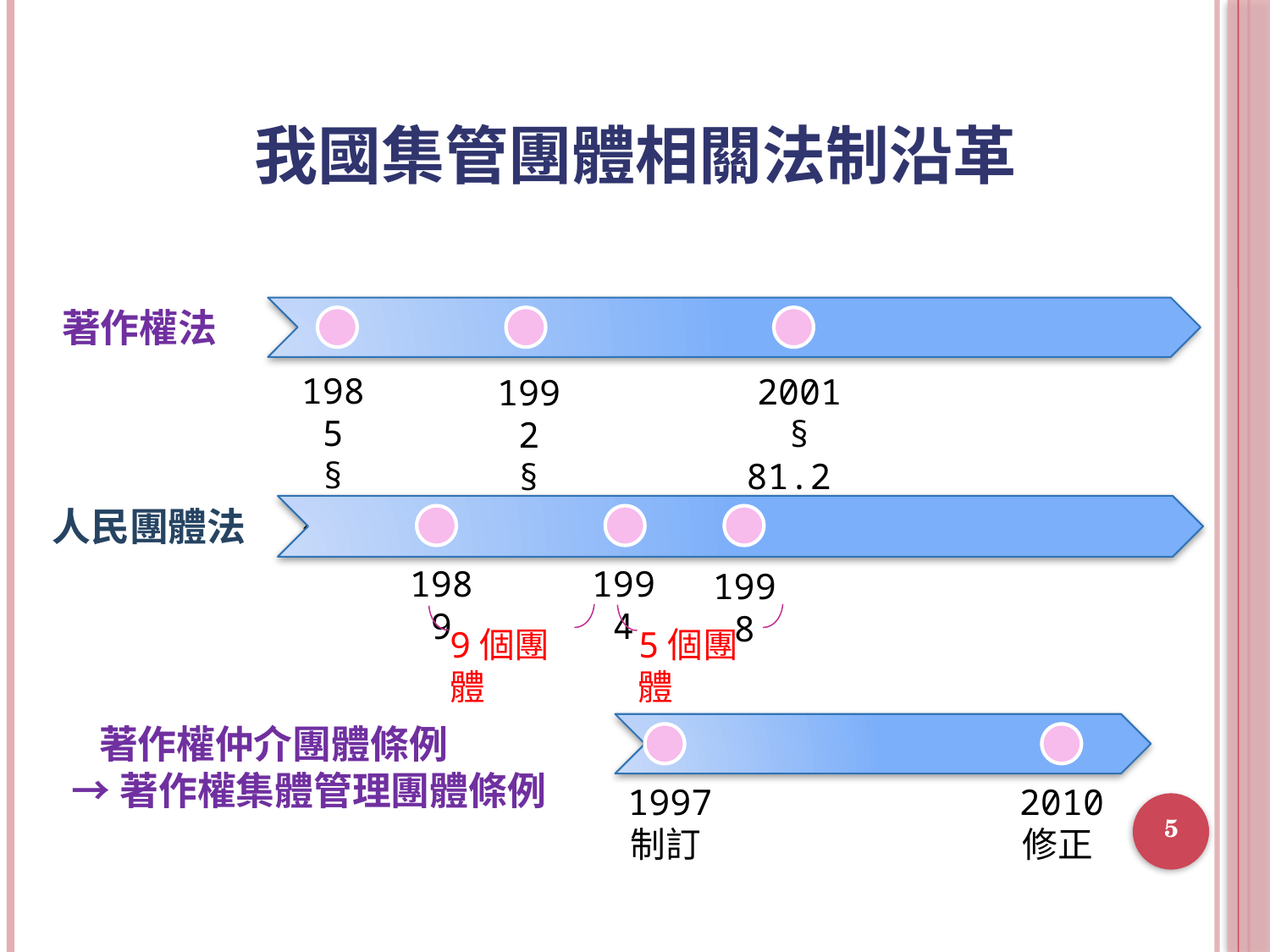

# 我國集管團體相關法制沿革
著作權法

1985
§ 21
2001
§ 81.2
1992
§ 81
人民團體法

1989
1994
1998
9個團體
5個團體

  著作權仲介團體條例
→著作權集體管理團體條例

1997
制訂
2010
修正
5